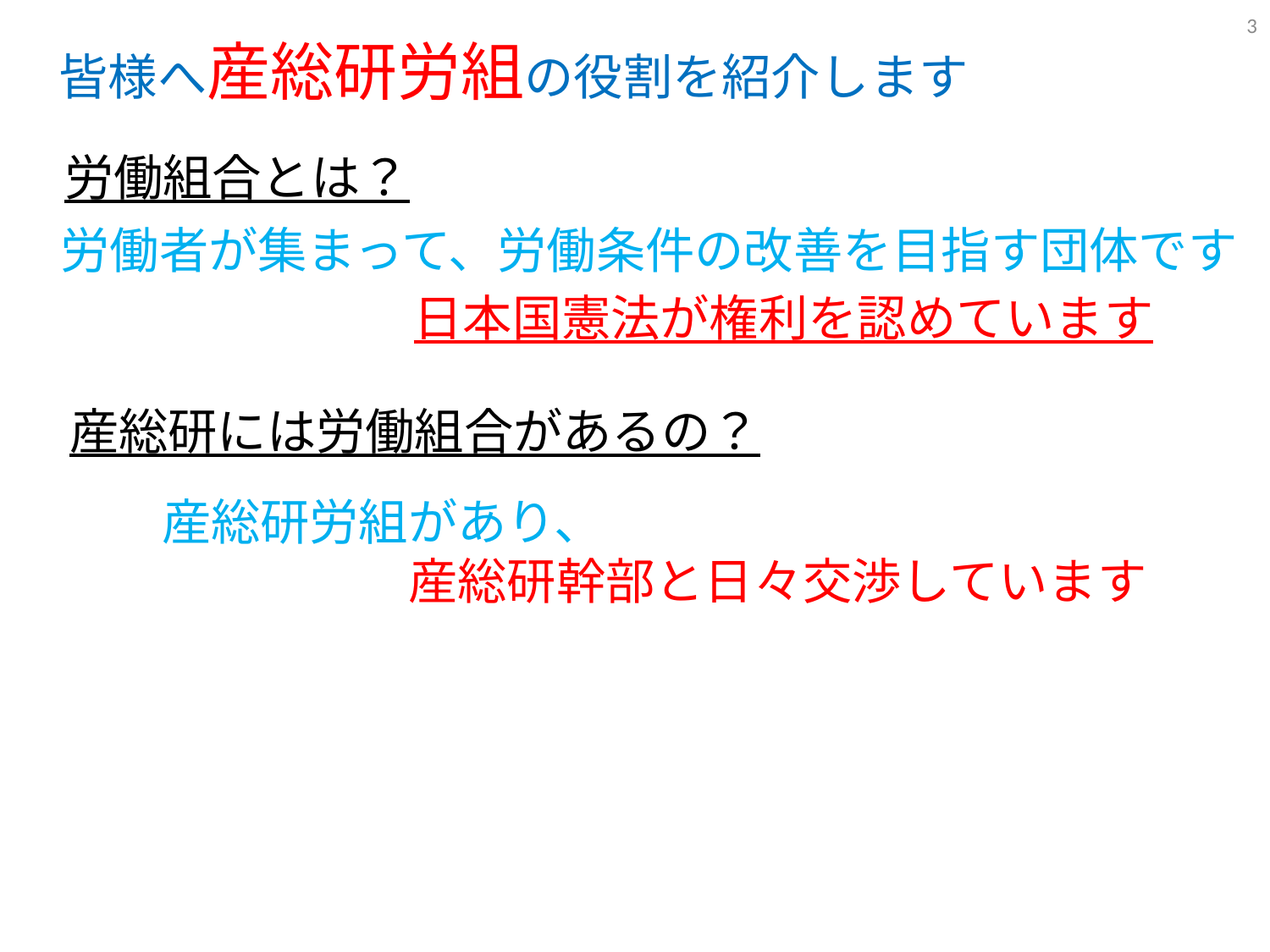

3
皆様へ産総研労組の役割を紹介します
労働組合とは？
労働者が集まって、労働条件の改善を目指す団体です
日本国憲法が権利を認めています
産総研には労働組合があるの？
産総研労組があり、
　　　　　産総研幹部と日々交渉しています